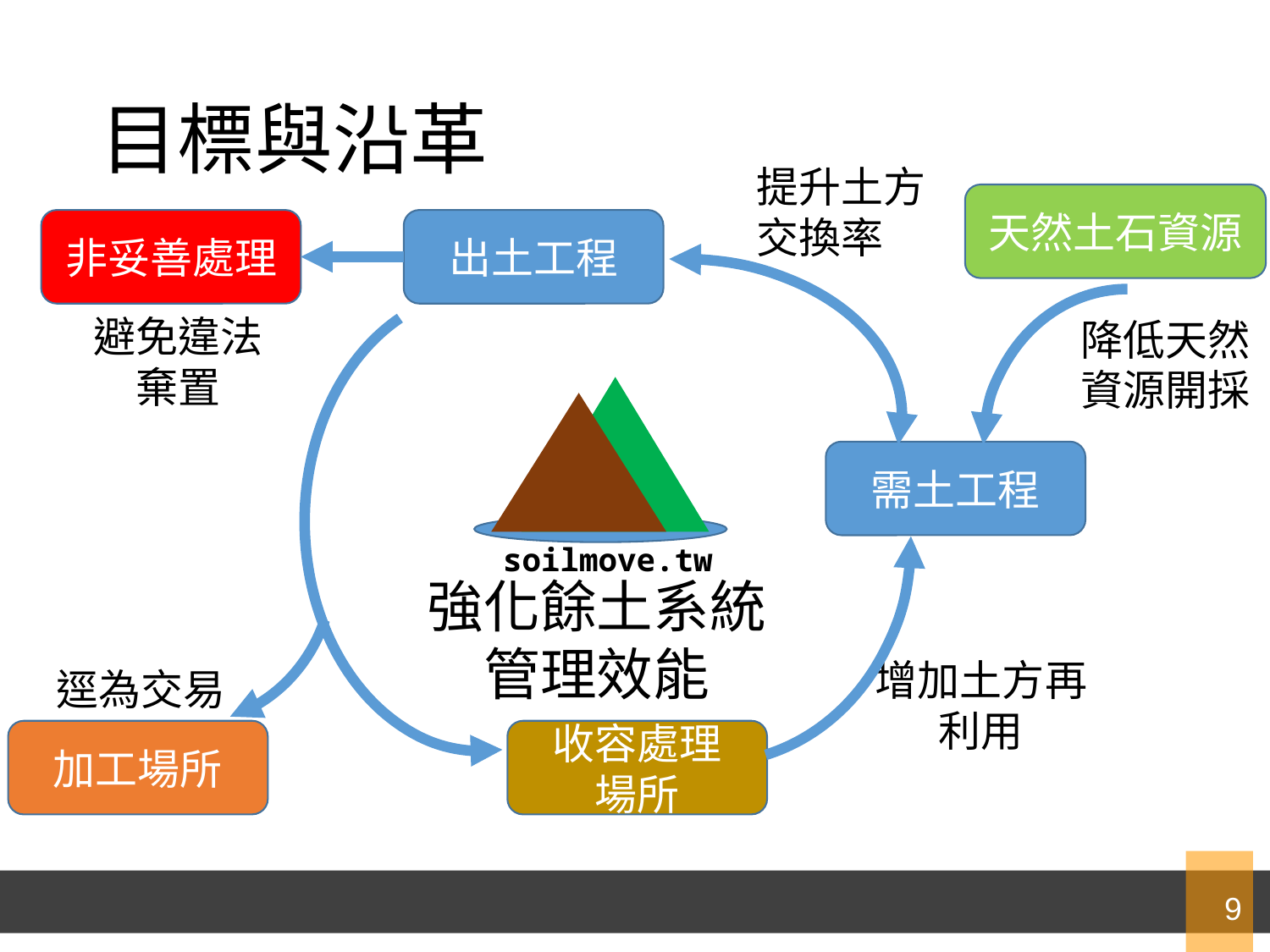

# 目標與沿革
提升土方交換率
天然土石資源
非妥善處理
出土工程

避免違法棄置
降低天然資源開採

soilmove.tw

需土工程
強化餘土系統管理效能
增加土方再利用
逕為交易
加工場所
收容處理
場所
9